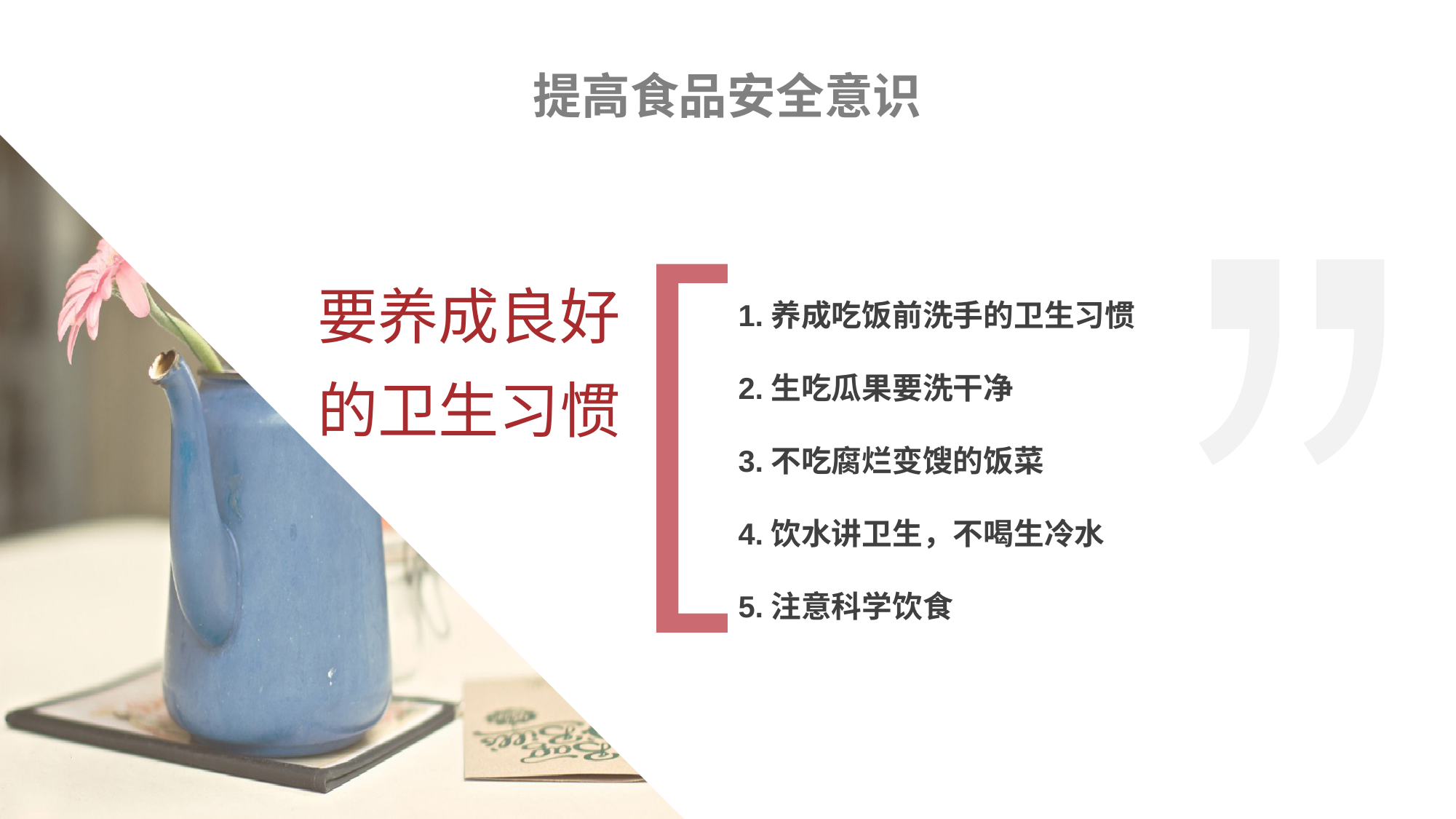

提高食品安全意识

要养成良好的卫生习惯
1.养成吃饭前洗手的卫生习惯
2.生吃瓜果要洗干净
3.不吃腐烂变馊的饭菜
4.饮水讲卫生，不喝生冷水
5.注意科学饮食